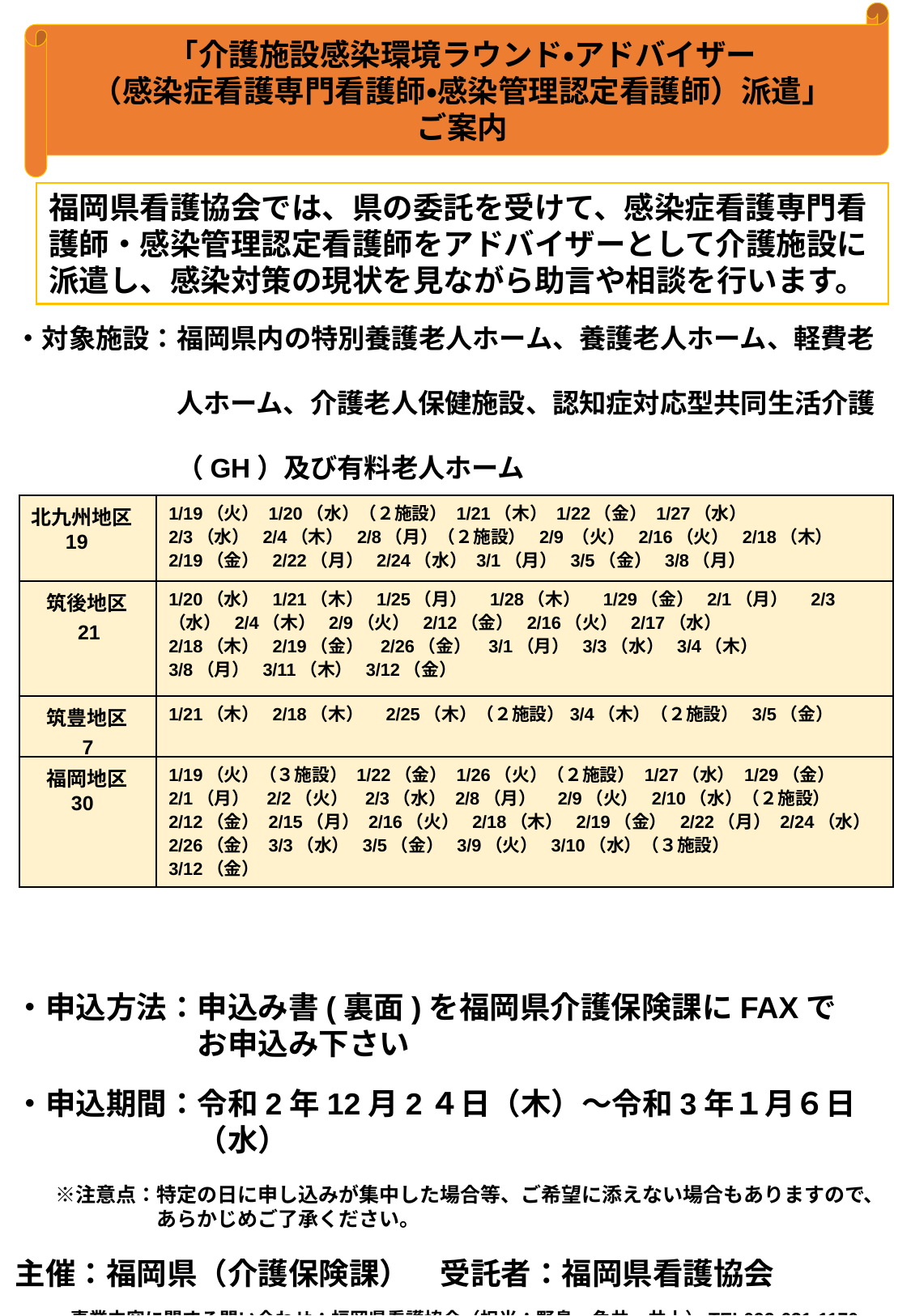

「介護施設感染環境ラウンド・アドバイザー
（感染症看護専門看護師・感染管理認定看護師）派遣」
ご案内
福岡県看護協会では、県の委託を受けて、感染症看護専門看護師・感染管理認定看護師をアドバイザーとして介護施設に派遣し、感染対策の現状を見ながら助言や相談を行います。

・対象施設：福岡県内の特別養護老人ホーム、養護老人ホーム、軽費老
　　　　　　人ホーム、介護老人保健施設、認知症対応型共同生活介護
　　　　　　（GH）及び有料老人ホーム

・募集地区とラウンド日程（いずれか1日間、14時～16時頃の2時間）

・申込方法：申込み書(裏面)を福岡県介護保険課にFAXで
　　　　　　お申込み下さい

・申込期間：令和2年12月2４日（木）～令和3年１月６日
　　　　　　（水）

　　※注意点：特定の日に申し込みが集中した場合等、ご希望に添えない場合もありますので、
　　　　　　　あらかじめご了承ください。

主催：福岡県（介護保険課）　受託者：福岡県看護協会

　　　事業内容に関する問い合わせ：福岡県看護協会（担当：野島・角井・井上）TEL092-631-1170
　　　申込に関する問い合わせ：福岡県介護保険課（担当：石井）TEL092-643-3251　ウンドの
回分を含む）
| 北九州地区 19 | 1/19（火） 1/20（水）（２施設） 1/21（木） 1/22（金） 1/27（水） 2/3（水） 2/4（木） 2/8（月）（２施設） 2/9 （火） 2/16（火） 2/18（木） 2/19（金） 2/22（月） 2/24（水） 3/1（月） 3/5（金） 3/8（月） |
| --- | --- |
| 筑後地区 　　21 | 1/20（水） 1/21（木） 1/25（月）　1/28（木）　1/29（金） 2/1（月）　2/3（水） 2/4（木） 2/9（火） 2/12（金） 2/16（火） 2/17（水） 2/18（木） 2/19（金） 2/26（金） 3/1（月） 3/3（水） 3/4（木）　 3/8（月） 3/11（木） 3/12（金） |
| 筑豊地区 　　 7 | 1/21（木） 2/18（木）　2/25（木）（２施設）3/4（木）（２施設） 3/5（金） |
| 福岡地区 30 | 1/19（火）（３施設） 1/22（金） 1/26（火）（２施設） 1/27（水） 1/29（金） 2/1（月） 2/2（火） 2/3（水） 2/8（月） 2/9（火） 2/10（水）（２施設） 2/12（金） 2/15（月） 2/16（火） 2/18（木） 2/19（金） 2/22（月） 2/24（水） 2/26（金） 3/3（水） 3/5（金） 3/9（火） 3/10（水）（３施設） 3/12（金） |